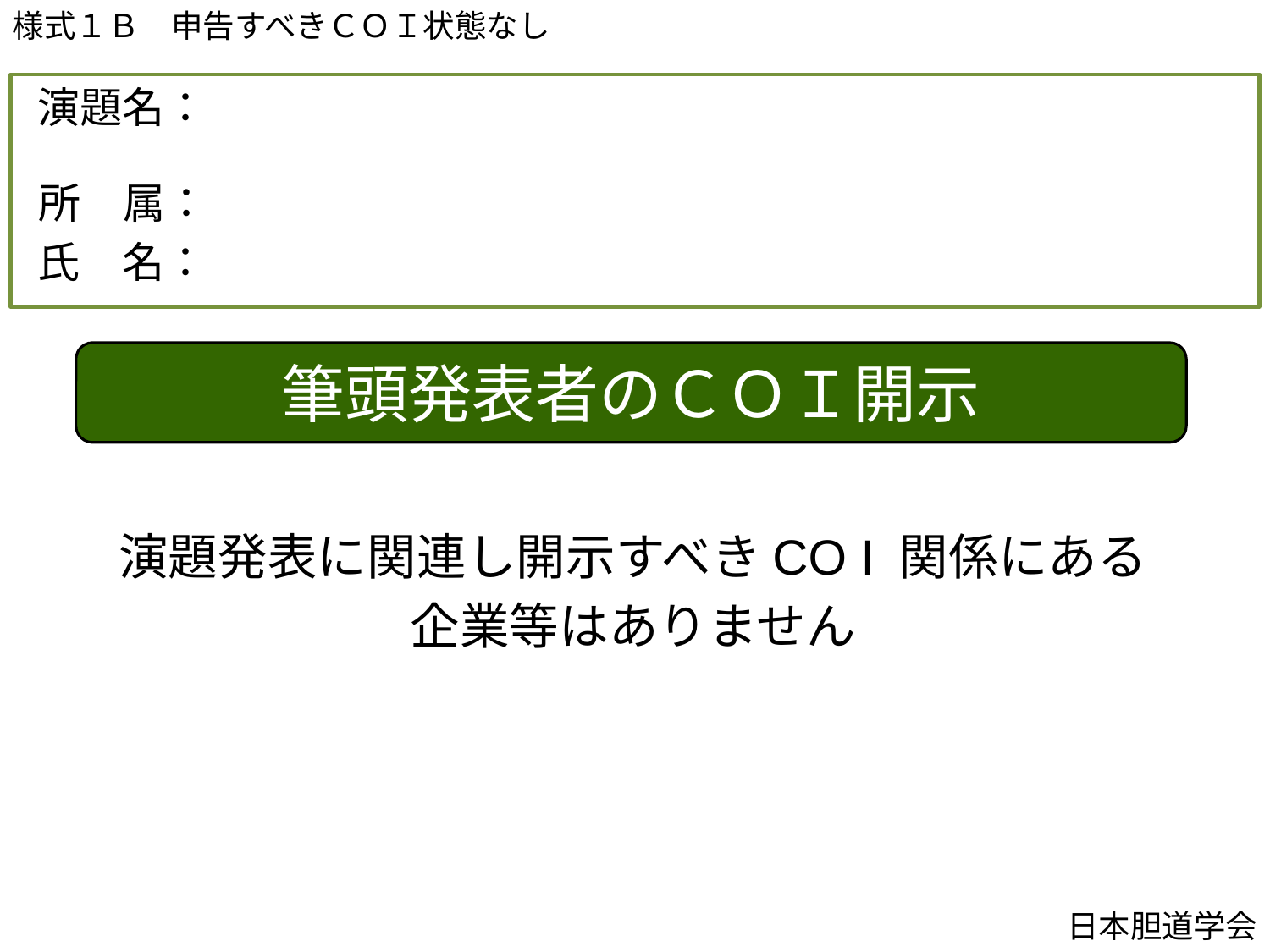

様式１Ｂ　申告すべきＣＯＩ状態なし

演題名：
所　属：
氏　名：
筆頭発表者のＣＯＩ開示
演題発表に関連し開示すべきCO I 関係にある
企業等はありません
日本胆道学会
日本胆道学会